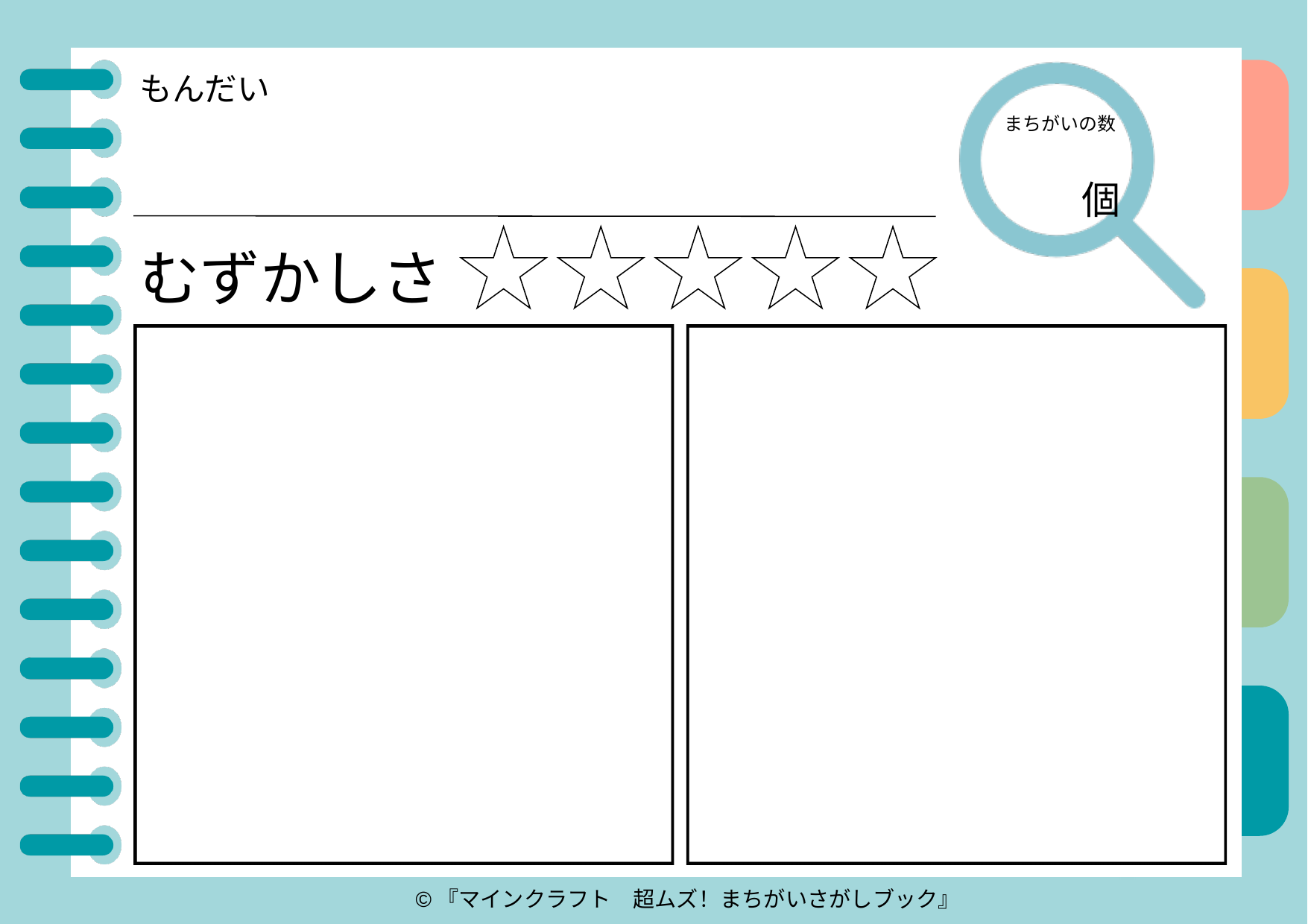

もんだい
まちがいの数
個

むずかしさ

©『マインクラフト　超ムズ！まちがいさがしブック』